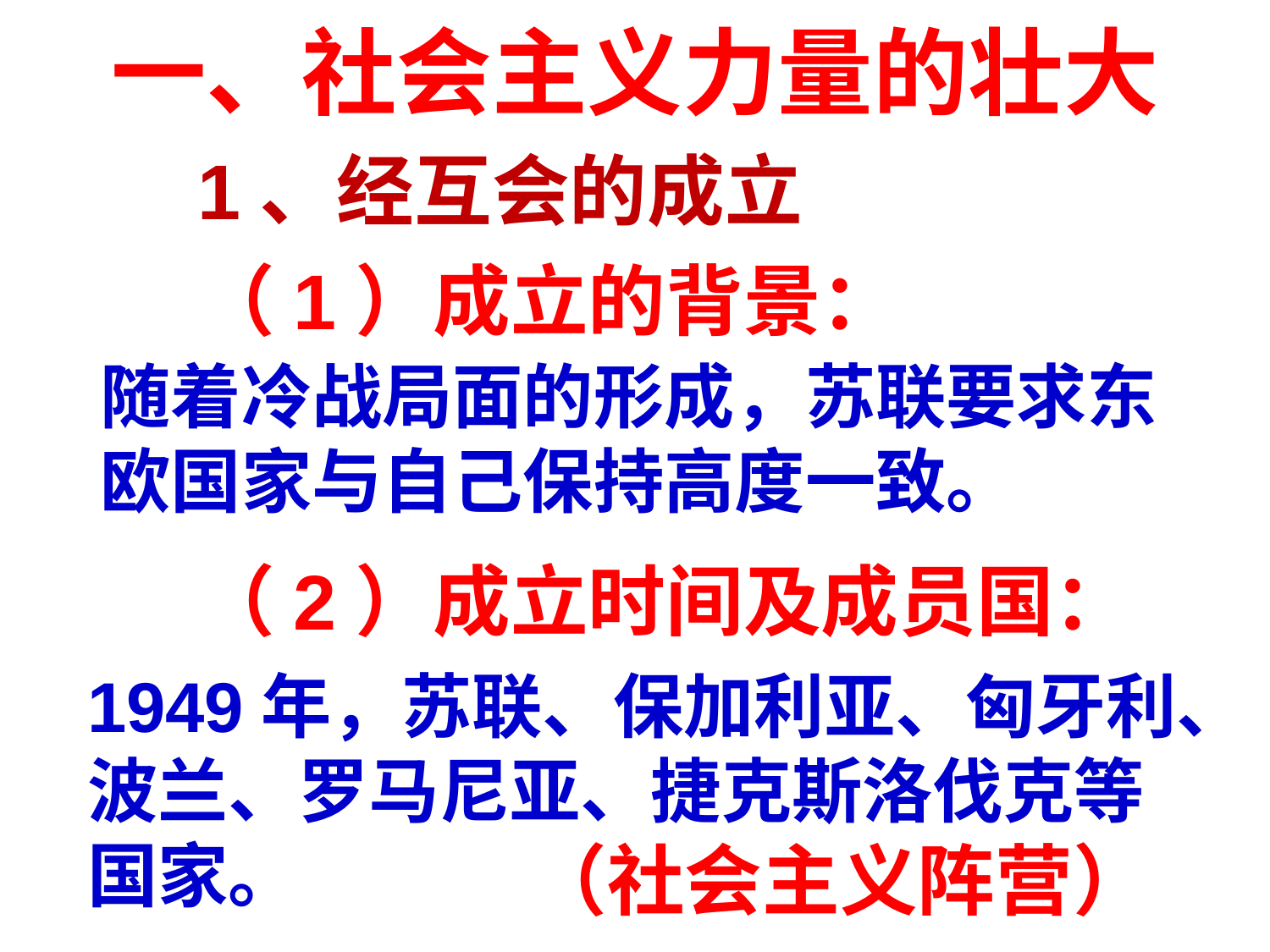

一、社会主义力量的壮大
1、经互会的成立
（1）成立的背景：
随着冷战局面的形成，苏联要求东欧国家与自己保持高度一致。
（2）成立时间及成员国：
1949年，苏联、保加利亚、匈牙利、波兰、罗马尼亚、捷克斯洛伐克等国家。
（社会主义阵营）